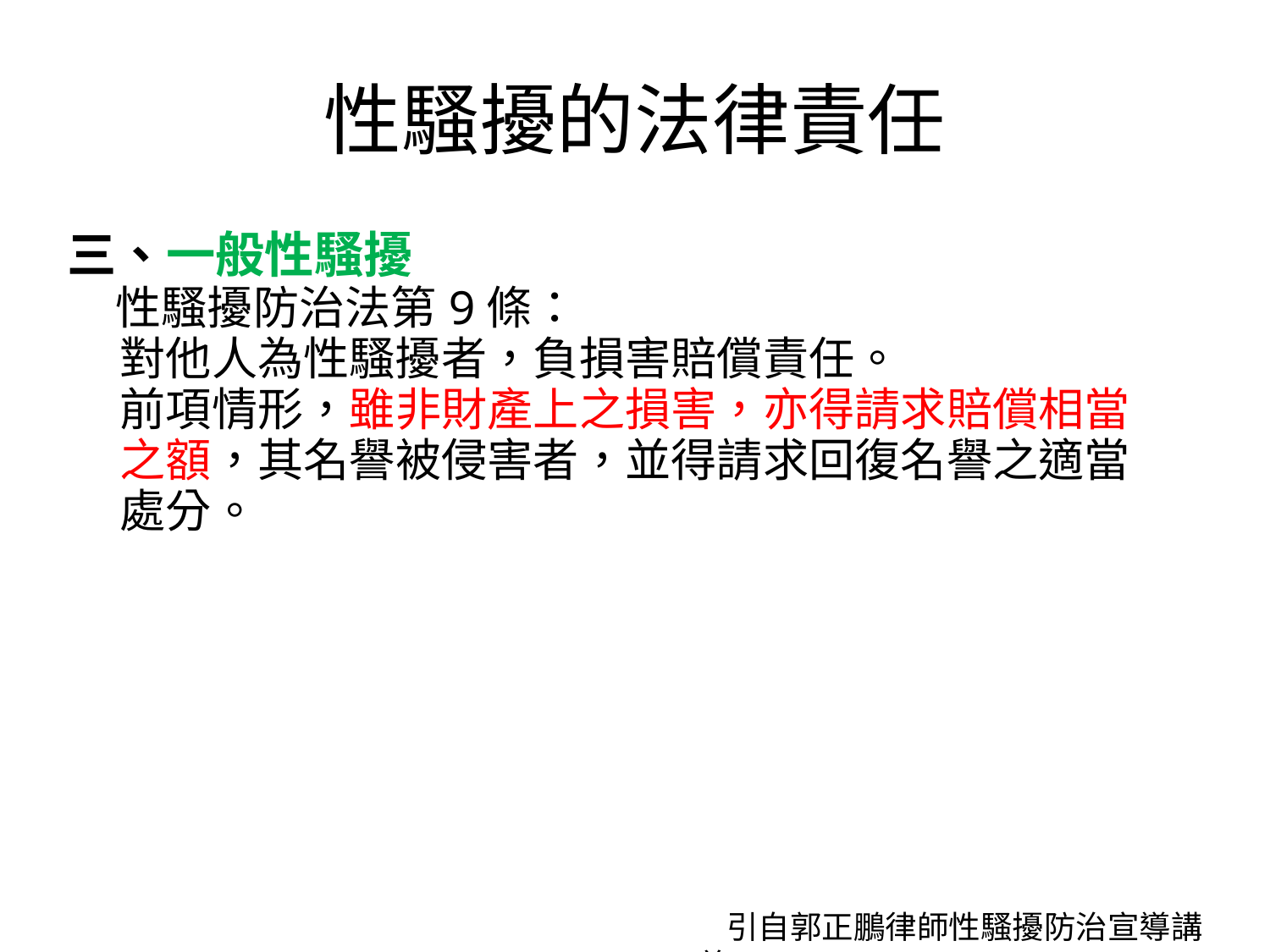

# 性騷擾的法律責任
三、一般性騷擾
    性騷擾防治法第9條：
    對他人為性騷擾者，負損害賠償責任。
    前項情形，雖非財產上之損害，亦得請求賠償相當
    之額，其名譽被侵害者，並得請求回復名譽之適當
    處分。
   引自郭正鵬律師性騷擾防治宣導講義